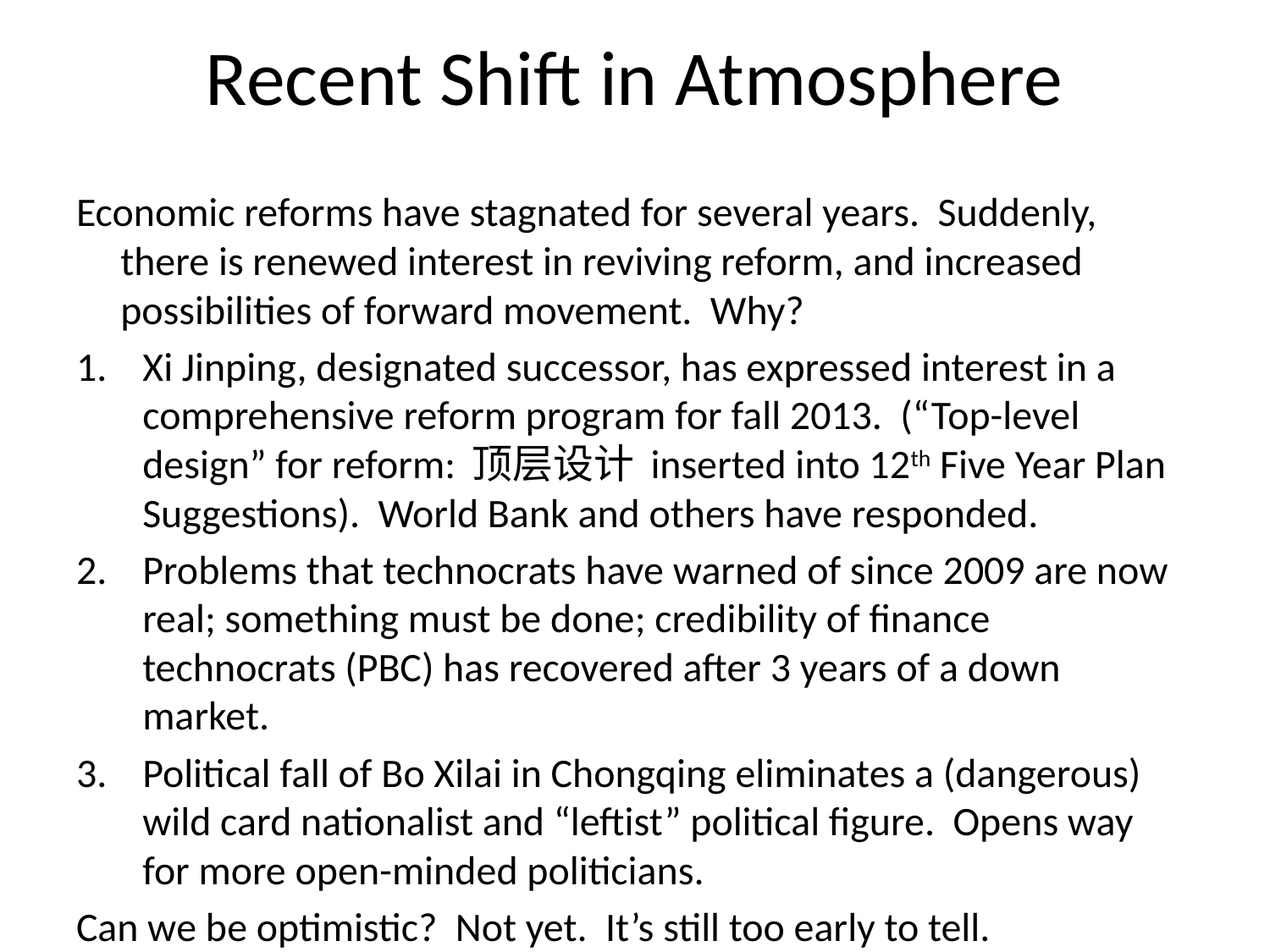

# Recent Shift in Atmosphere
Economic reforms have stagnated for several years.  Suddenly, there is renewed interest in reviving reform, and increased possibilities of forward movement.  Why?
Xi Jinping, designated successor, has expressed interest in a comprehensive reform program for fall 2013.  (“Top-level design” for reform: 顶层设计 inserted into 12th Five Year Plan Suggestions).  World Bank and others have responded.
Problems that technocrats have warned of since 2009 are now real; something must be done; credibility of finance technocrats (PBC) has recovered after 3 years of a down market.
Political fall of Bo Xilai in Chongqing eliminates a (dangerous) wild card nationalist and “leftist” political figure.  Opens way for more open-minded politicians.
Can we be optimistic?  Not yet.  It’s still too early to tell.